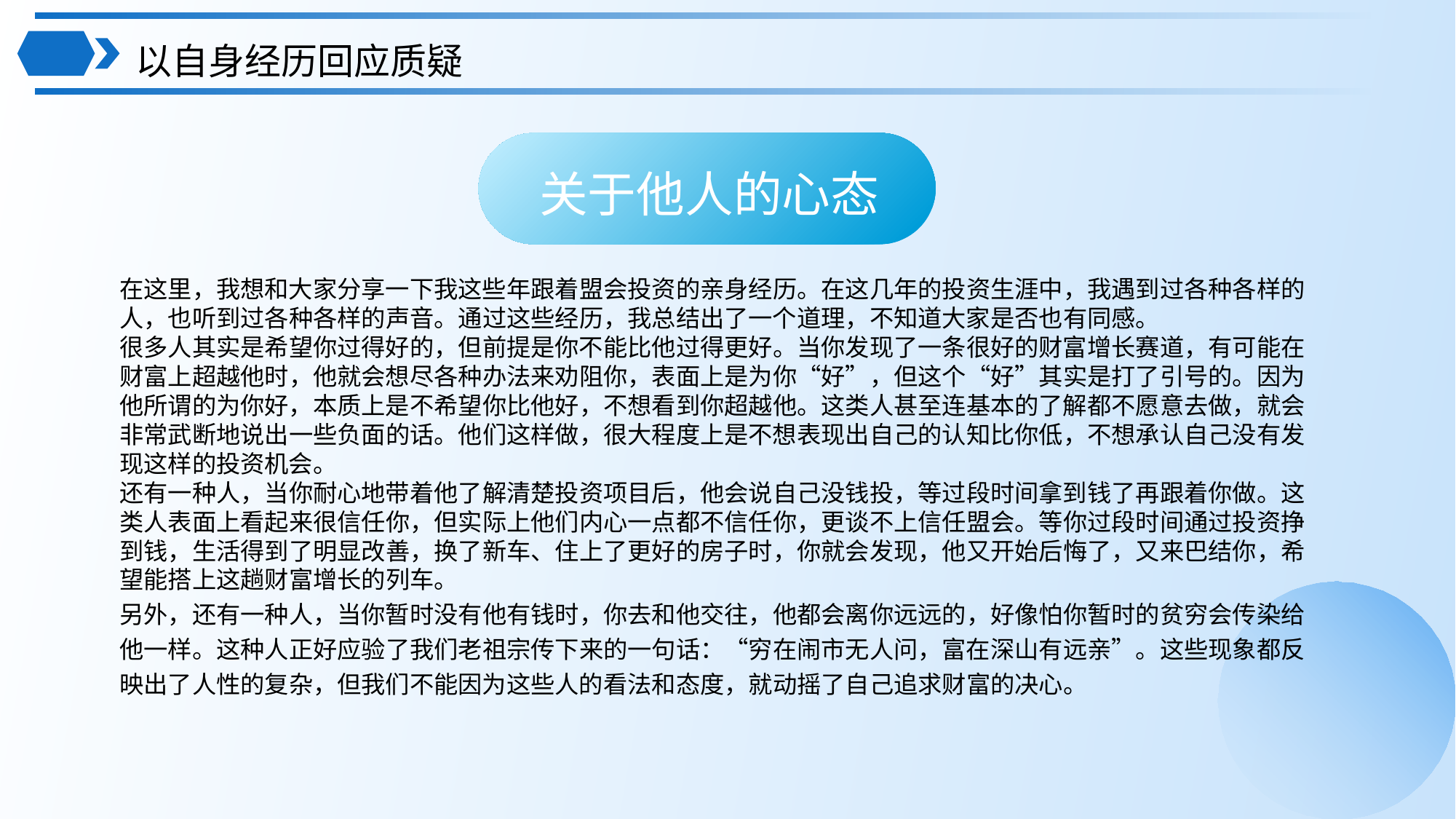

以自身经历回应质疑

关于他人的心态
在这里，我想和大家分享一下我这些年跟着盟会投资的亲身经历。在这几年的投资生涯中，我遇到过各种各样的人，也听到过各种各样的声音。通过这些经历，我总结出了一个道理，不知道大家是否也有同感。
很多人其实是希望你过得好的，但前提是你不能比他过得更好。当你发现了一条很好的财富增长赛道，有可能在财富上超越他时，他就会想尽各种办法来劝阻你，表面上是为你“好”，但这个“好”其实是打了引号的。因为他所谓的为你好，本质上是不希望你比他好，不想看到你超越他。这类人甚至连基本的了解都不愿意去做，就会非常武断地说出一些负面的话。他们这样做，很大程度上是不想表现出自己的认知比你低，不想承认自己没有发现这样的投资机会。
还有一种人，当你耐心地带着他了解清楚投资项目后，他会说自己没钱投，等过段时间拿到钱了再跟着你做。这类人表面上看起来很信任你，但实际上他们内心一点都不信任你，更谈不上信任盟会。等你过段时间通过投资挣到钱，生活得到了明显改善，换了新车、住上了更好的房子时，你就会发现，他又开始后悔了，又来巴结你，希望能搭上这趟财富增长的列车。
另外，还有一种人，当你暂时没有他有钱时，你去和他交往，他都会离你远远的，好像怕你暂时的贫穷会传染给他一样。这种人正好应验了我们老祖宗传下来的一句话：“穷在闹市无人问，富在深山有远亲”。这些现象都反映出了人性的复杂，但我们不能因为这些人的看法和态度，就动摇了自己追求财富的决心。